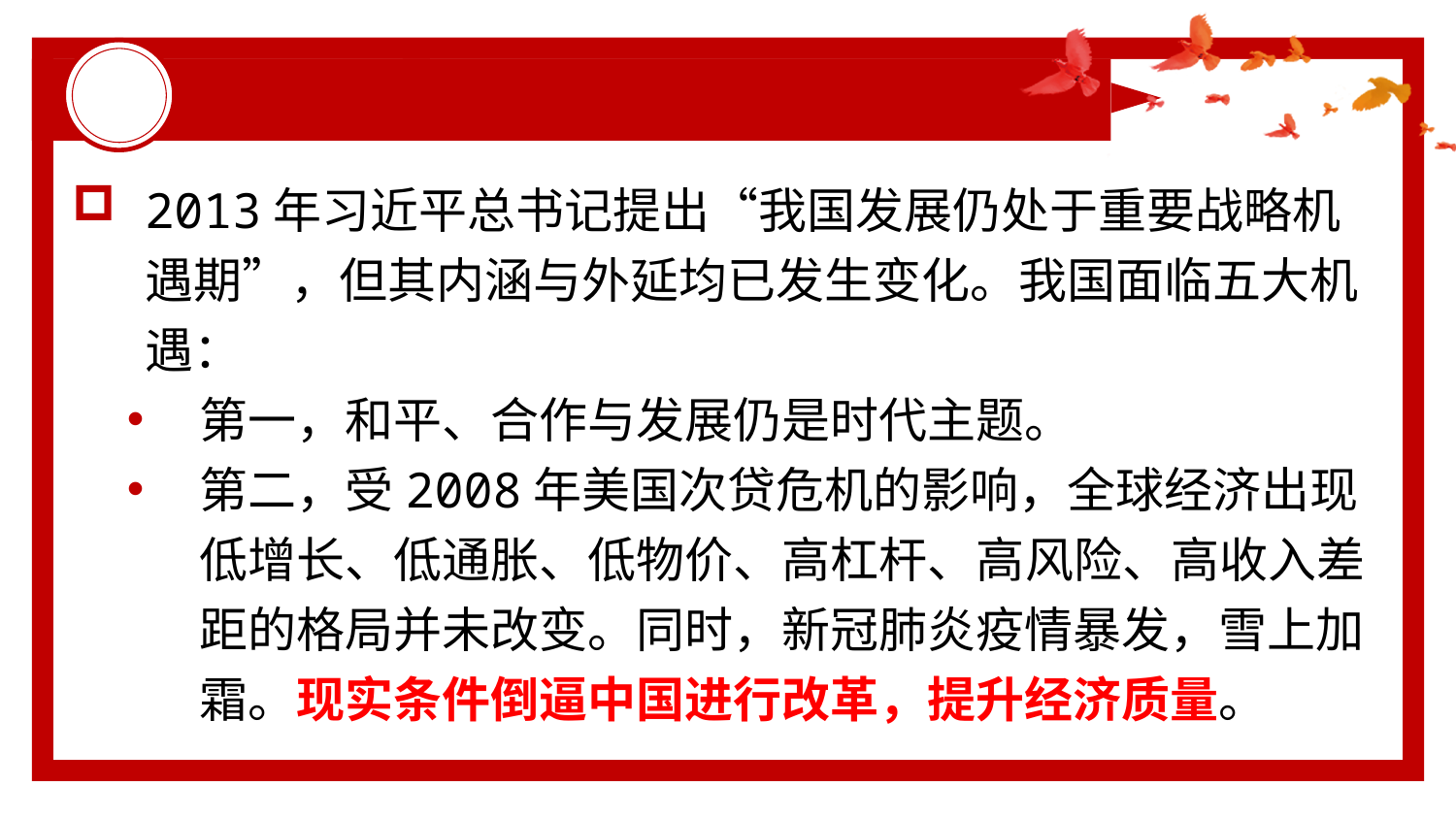

2013年习近平总书记提出“我国发展仍处于重要战略机遇期”，但其内涵与外延均已发生变化。我国面临五大机遇：
第一，和平、合作与发展仍是时代主题。
第二，受2008年美国次贷危机的影响，全球经济出现低增长、低通胀、低物价、高杠杆、高风险、高收入差距的格局并未改变。同时，新冠肺炎疫情暴发，雪上加霜。现实条件倒逼中国进行改革，提升经济质量。